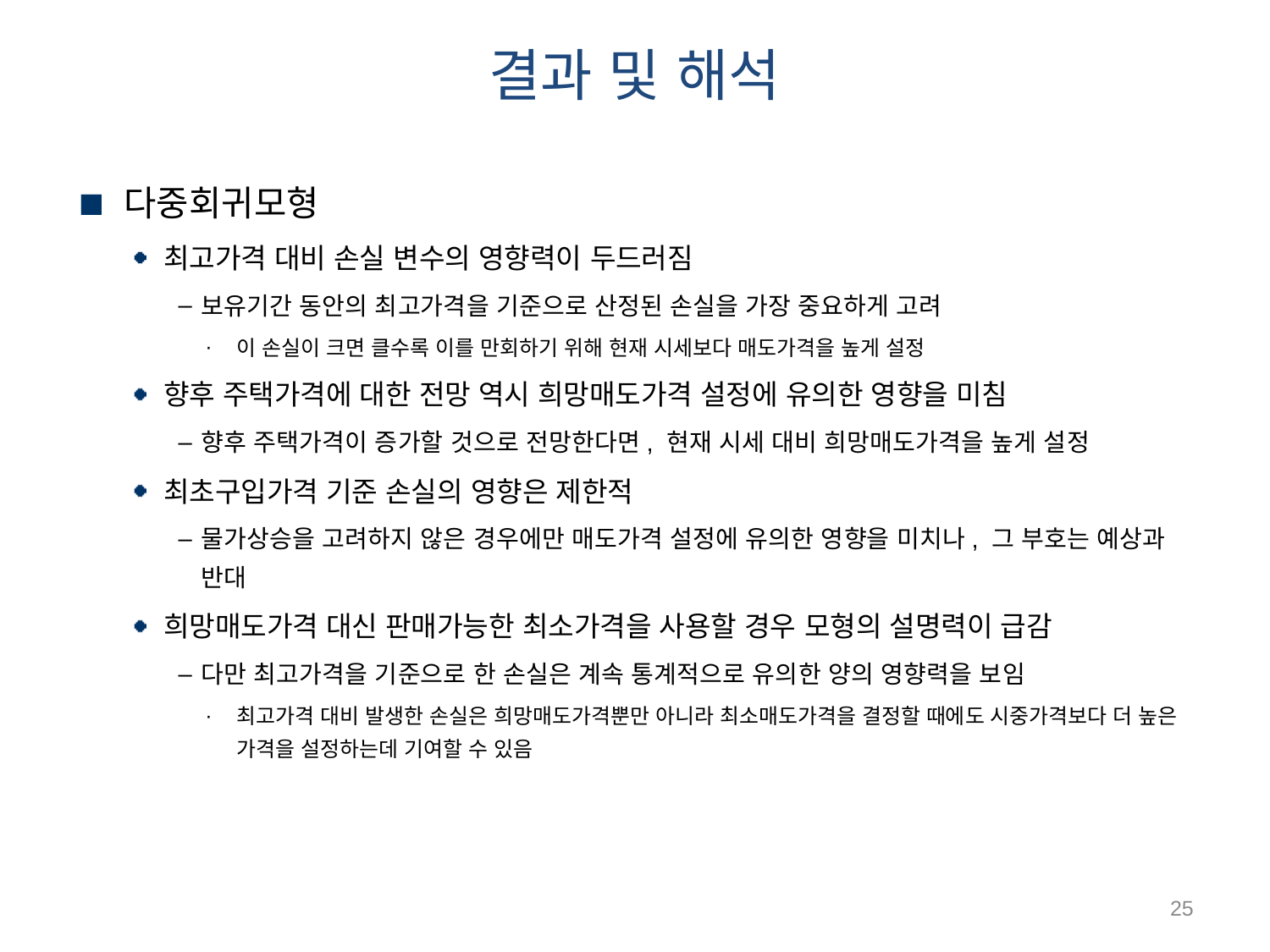

# 결과 및 해석
다중회귀모형
최고가격 대비 손실 변수의 영향력이 두드러짐
보유기간 동안의 최고가격을 기준으로 산정된 손실을 가장 중요하게 고려
이 손실이 크면 클수록 이를 만회하기 위해 현재 시세보다 매도가격을 높게 설정
향후 주택가격에 대한 전망 역시 희망매도가격 설정에 유의한 영향을 미침
향후 주택가격이 증가할 것으로 전망한다면, 현재 시세 대비 희망매도가격을 높게 설정
최초구입가격 기준 손실의 영향은 제한적
물가상승을 고려하지 않은 경우에만 매도가격 설정에 유의한 영향을 미치나, 그 부호는 예상과 반대
희망매도가격 대신 판매가능한 최소가격을 사용할 경우 모형의 설명력이 급감
다만 최고가격을 기준으로 한 손실은 계속 통계적으로 유의한 양의 영향력을 보임
최고가격 대비 발생한 손실은 희망매도가격뿐만 아니라 최소매도가격을 결정할 때에도 시중가격보다 더 높은 가격을 설정하는데 기여할 수 있음
25